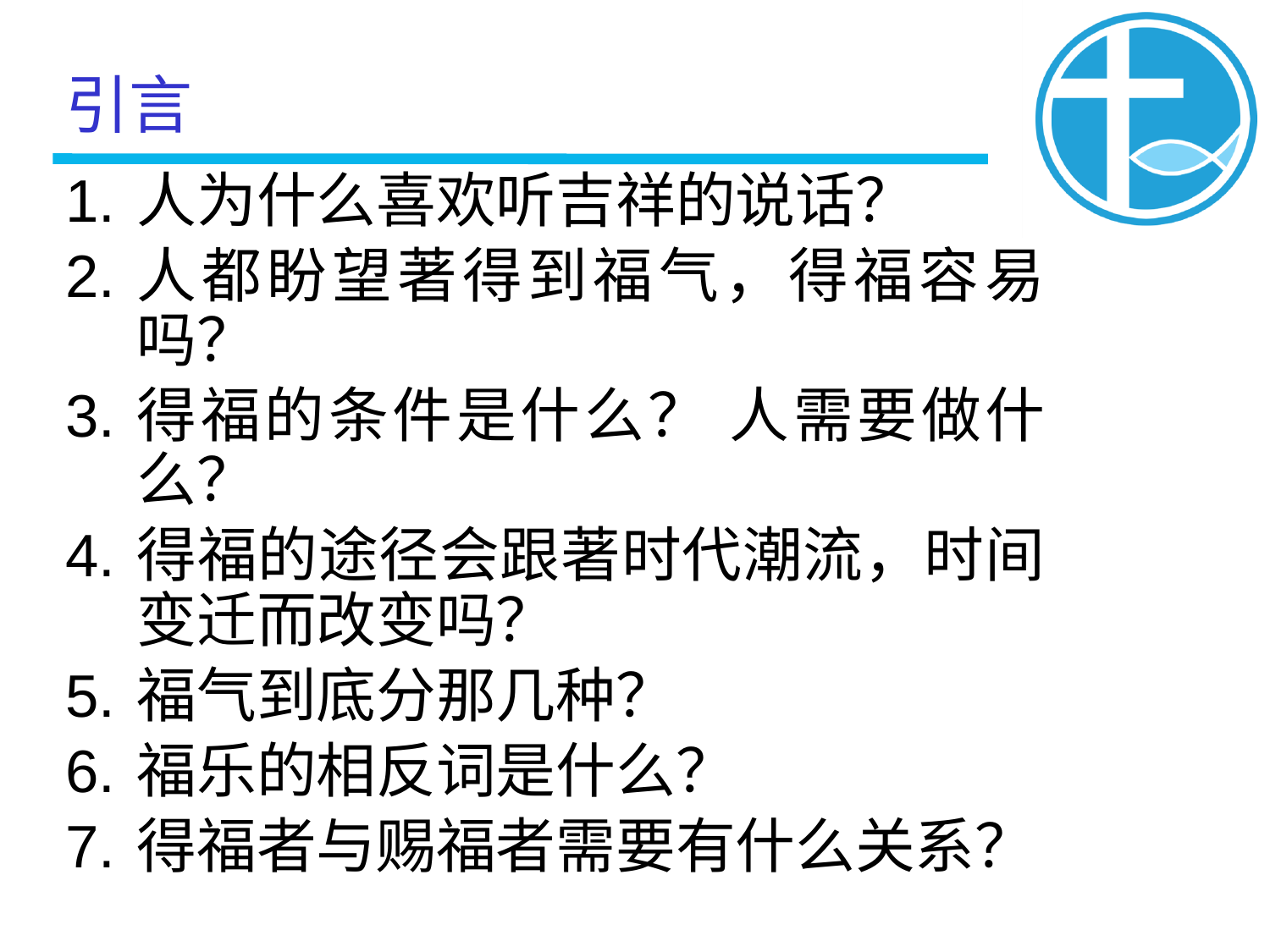

引言
人为什么喜欢听吉祥的说话？
人都盼望著得到福气，得福容易吗？
得福的条件是什么？ 人需要做什么？
得福的途径会跟著时代潮流，时间变迁而改变吗？
福气到底分那几种？
福乐的相反词是什么？
得福者与赐福者需要有什么关系？